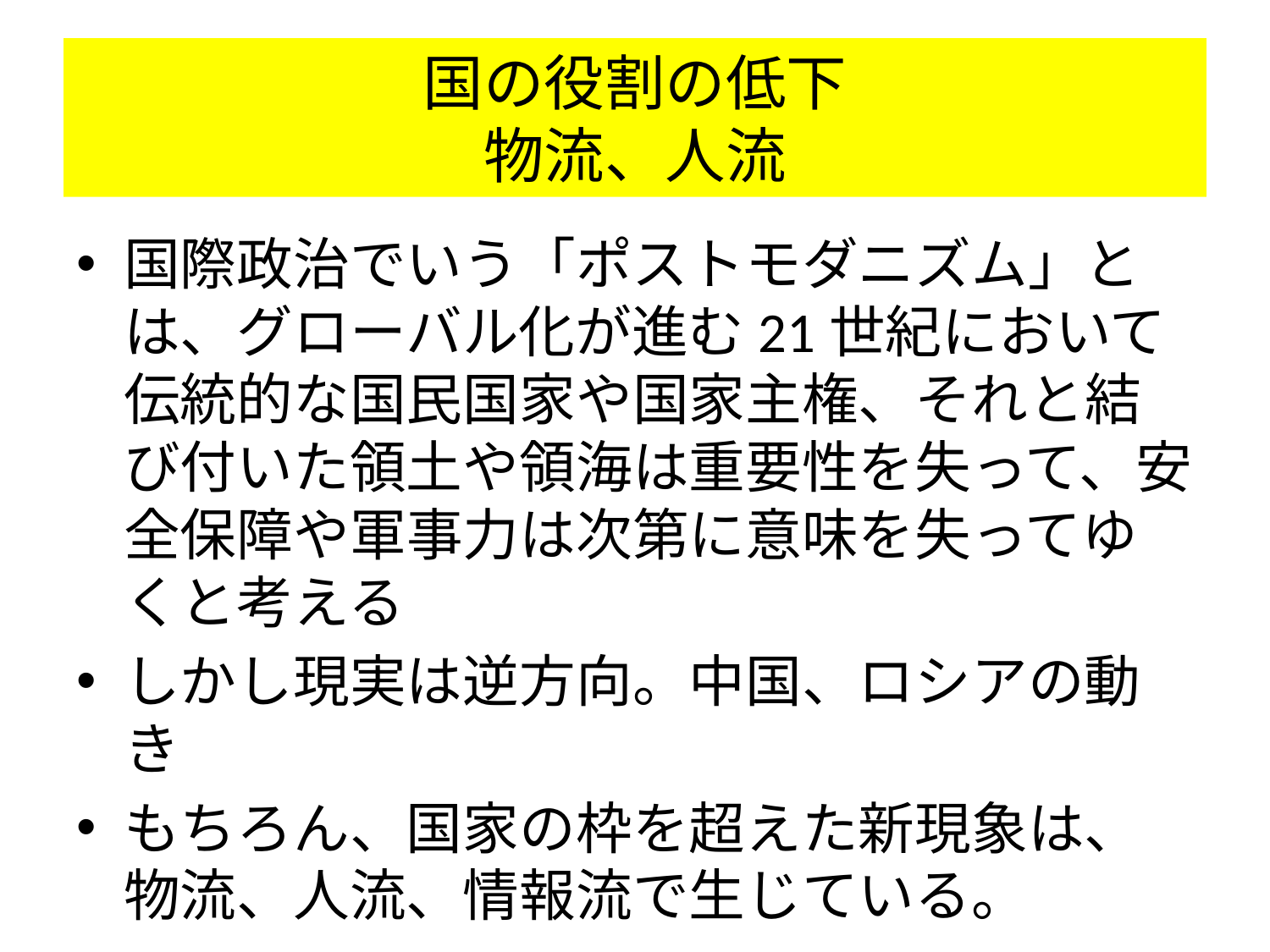

# 国の役割の低下 物流、人流
国際政治でいう「ポストモダニズム」とは、グローバル化が進む21世紀において伝統的な国民国家や国家主権、それと結び付いた領土や領海は重要性を失って、安全保障や軍事力は次第に意味を失ってゆくと考える
しかし現実は逆方向。中国、ロシアの動き
もちろん、国家の枠を超えた新現象は、物流、人流、情報流で生じている。